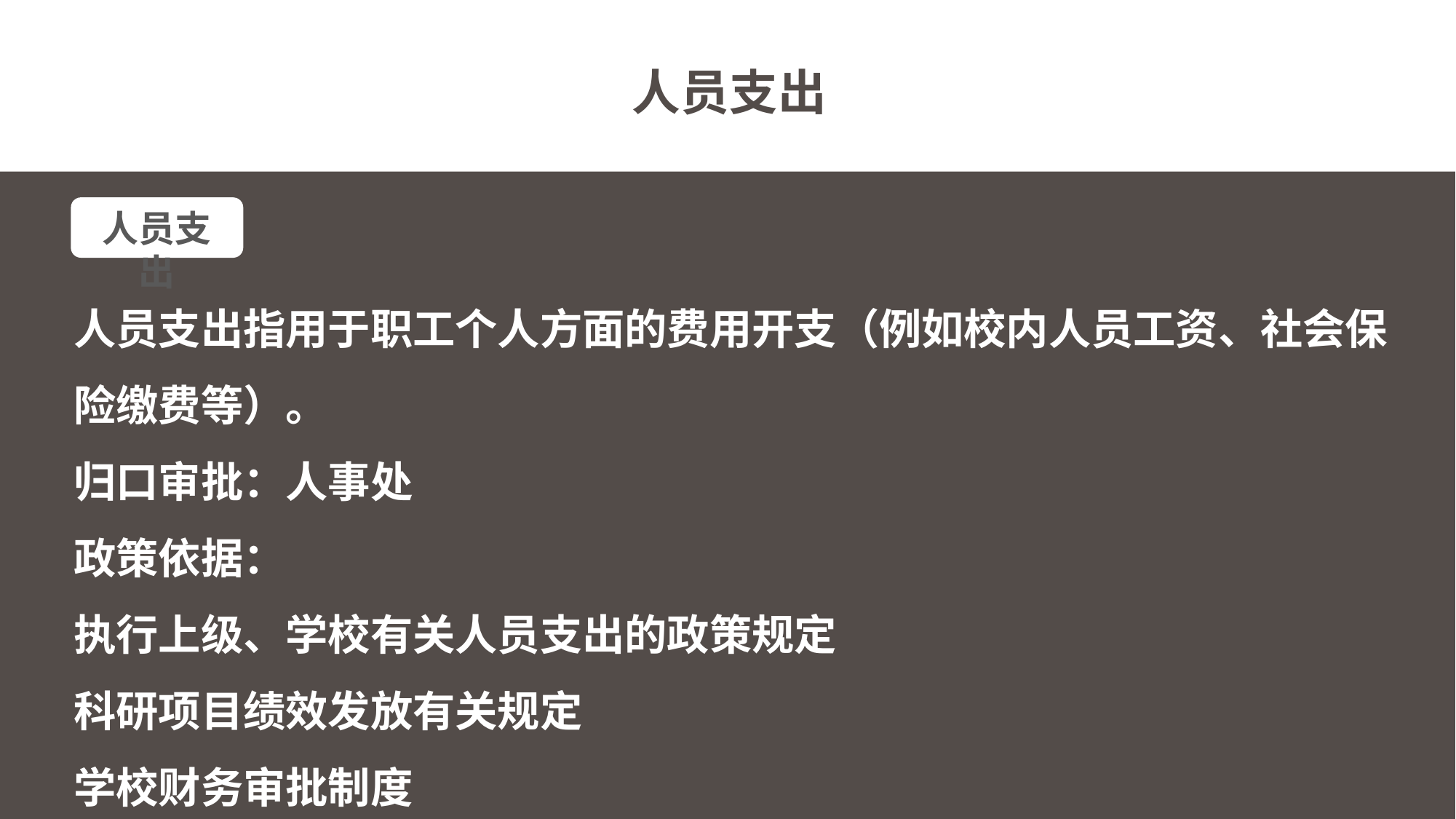

人员支出

人员支出
人员支出指用于职工个人方面的费用开支（例如校内人员工资、社会保险缴费等）。
归口审批：人事处
政策依据：
执行上级、学校有关人员支出的政策规定
科研项目绩效发放有关规定
学校财务审批制度